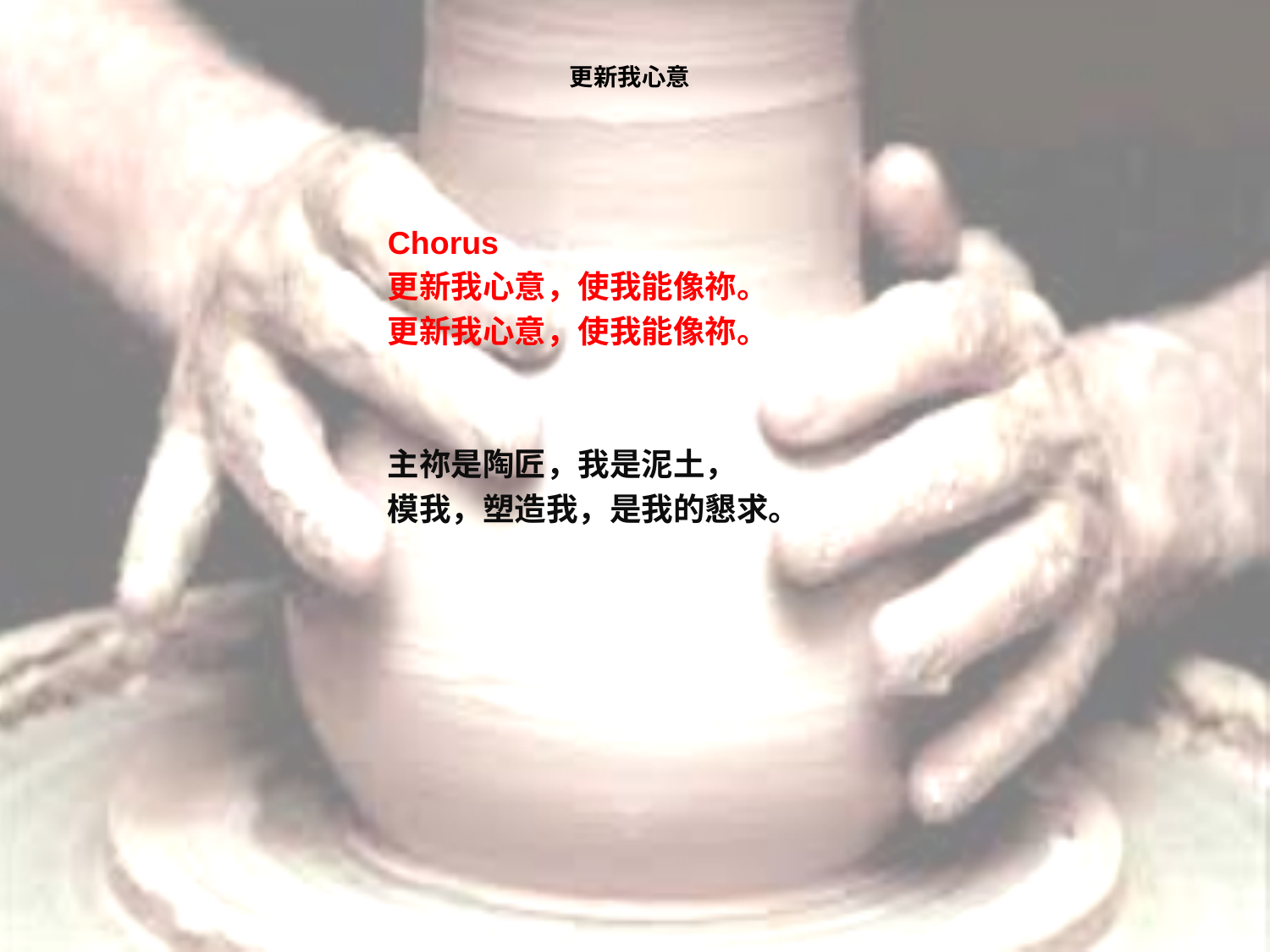

# 更新我心意
Chorus
更新我心意，使我能像祢。
更新我心意，使我能像祢。

主祢是陶匠，我是泥土，
模我，塑造我，是我的懇求。